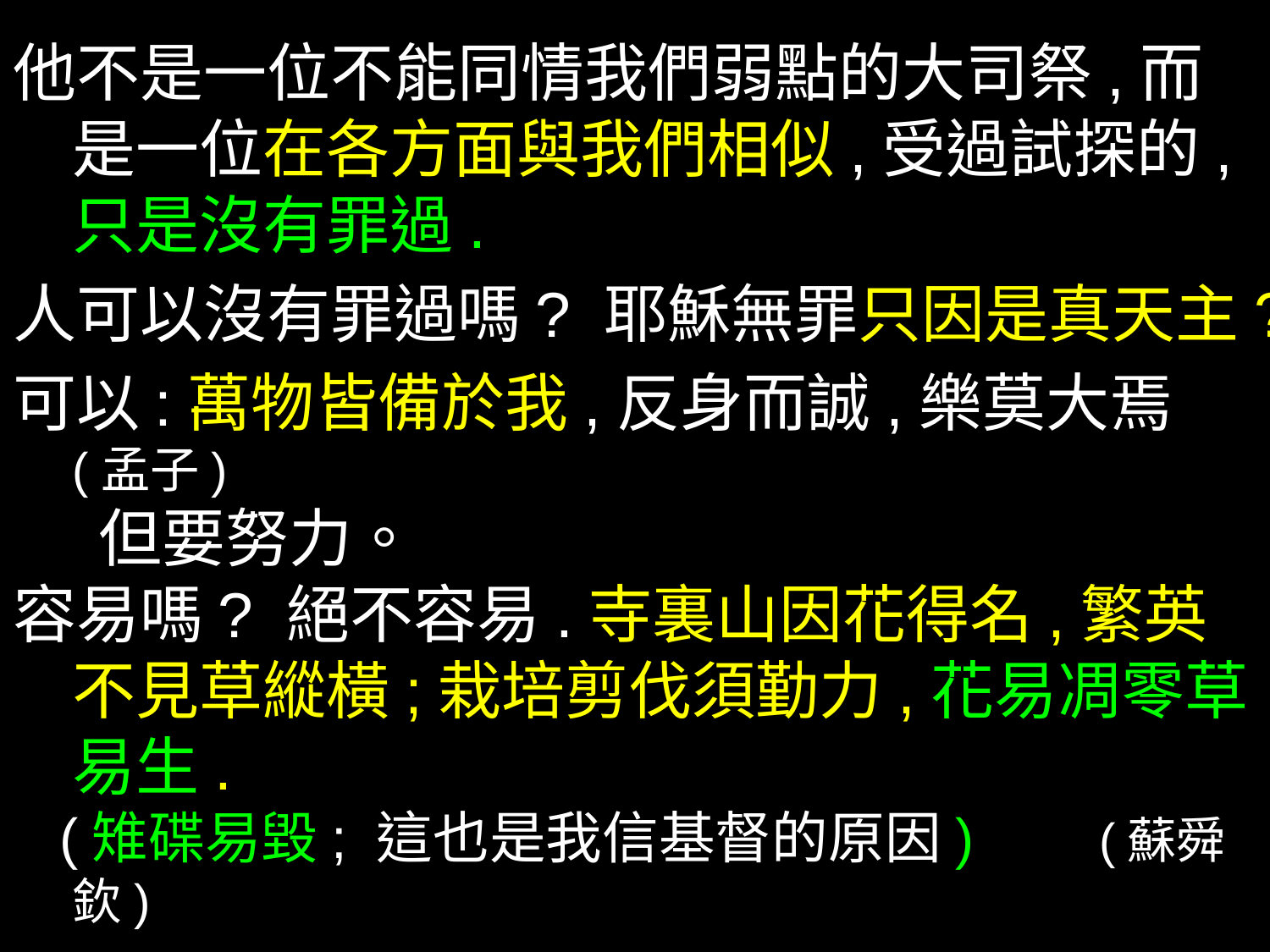

他不是一位不能同情我們弱點的大司祭,而是一位在各方面與我們相似,受過試探的,只是沒有罪過.
人可以沒有罪過嗎? 耶穌無罪只因是真天主?
可以:萬物皆備於我,反身而誠,樂莫大焉 (孟子)
     但要努力。
容易嗎? 絕不容易.寺裏山因花得名,繁英不見草縱橫;栽培剪伐須勤力,花易凋零草易生.
   (雉碟易毀; 這也是我信基督的原因)        (蘇舜欽)